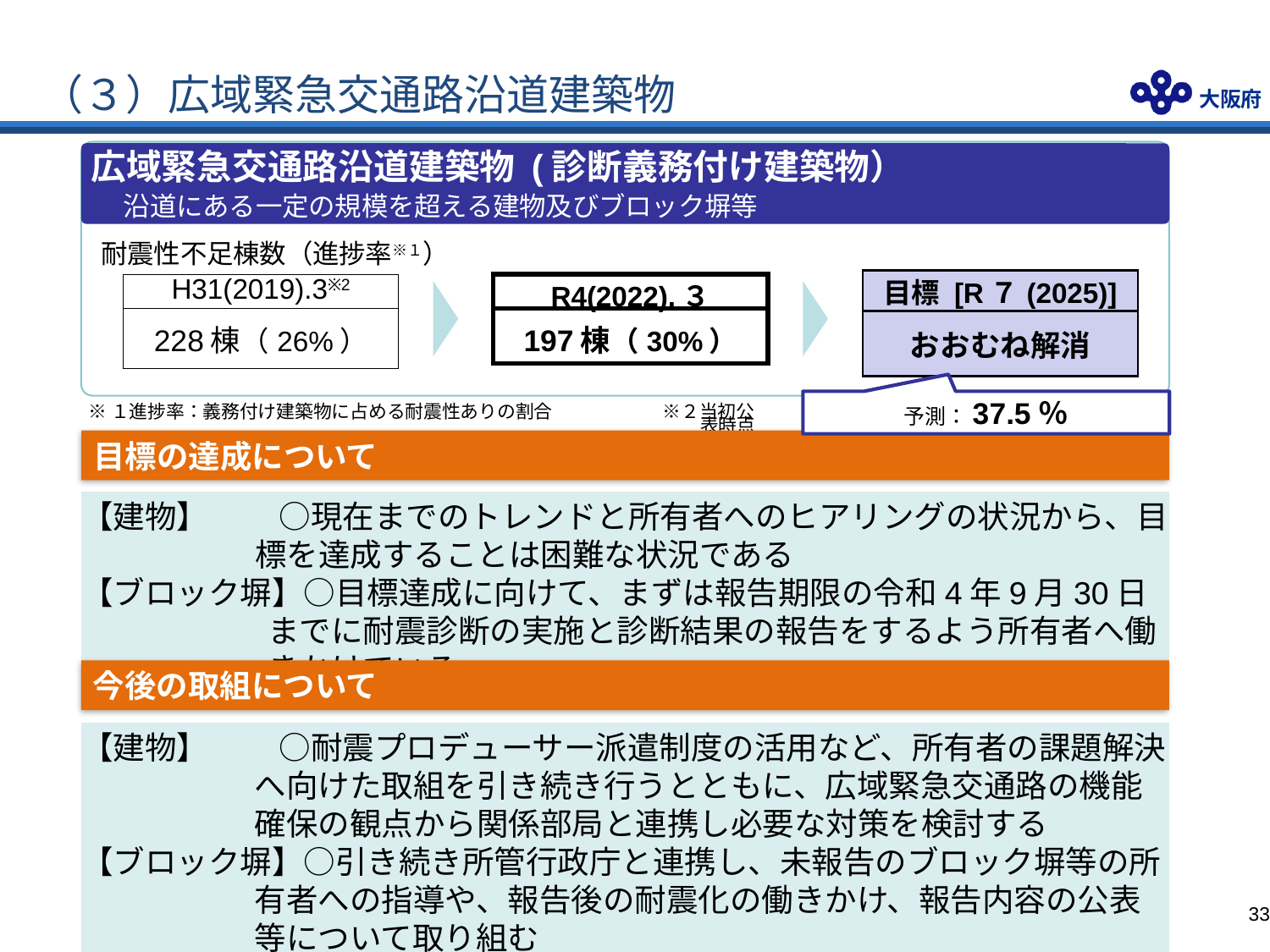

# （３）広域緊急交通路沿道建築物

広域緊急交通路沿道建築物 (診断義務付け建築物）
　沿道にある一定の規模を超える建物及びブロック塀等
耐震性不足棟数（進捗率※１）
| 目標 [R７(2025)] |
| --- |
| おおむね解消 |
| H31(2019).3※2 |
| --- |
| 228棟（26%） |
| R4(2022).３ |
| --- |
| 197棟（30%） |

予測：37.5％
※１進捗率：義務付け建築物に占める耐震性ありの割合　　　　　　※２当初公表時点
目標の達成について
【建物】　 　○現在までのトレンドと所有者へのヒアリングの状況から、目標を達成することは困難な状況である
【ブロック塀】○目標達成に向けて、まずは報告期限の令和4年9月30日までに耐震診断の実施と診断結果の報告をするよう所有者へ働きかけている
今後の取組について
【建物】　 　○耐震プロデューサー派遣制度の活用など、所有者の課題解決へ向けた取組を引き続き行うとともに、広域緊急交通路の機能確保の観点から関係部局と連携し必要な対策を検討する
【ブロック塀】○引き続き所管行政庁と連携し、未報告のブロック塀等の所有者への指導や、報告後の耐震化の働きかけ、報告内容の公表等について取り組む
33